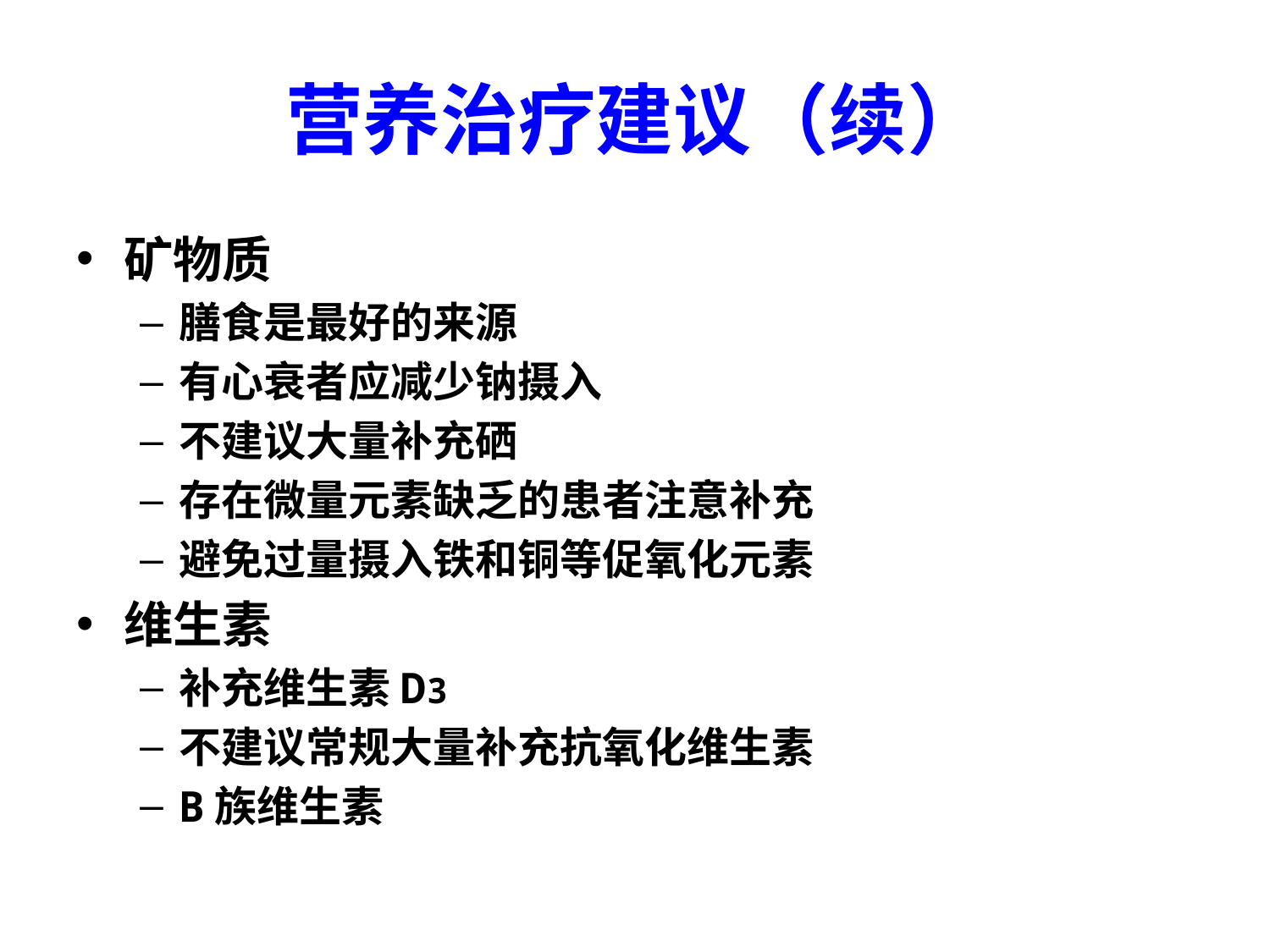

# 营养治疗建议（续）
矿物质
膳食是最好的来源
有心衰者应减少钠摄入
不建议大量补充硒
存在微量元素缺乏的患者注意补充
避免过量摄入铁和铜等促氧化元素
维生素
补充维生素D3
不建议常规大量补充抗氧化维生素
B族维生素